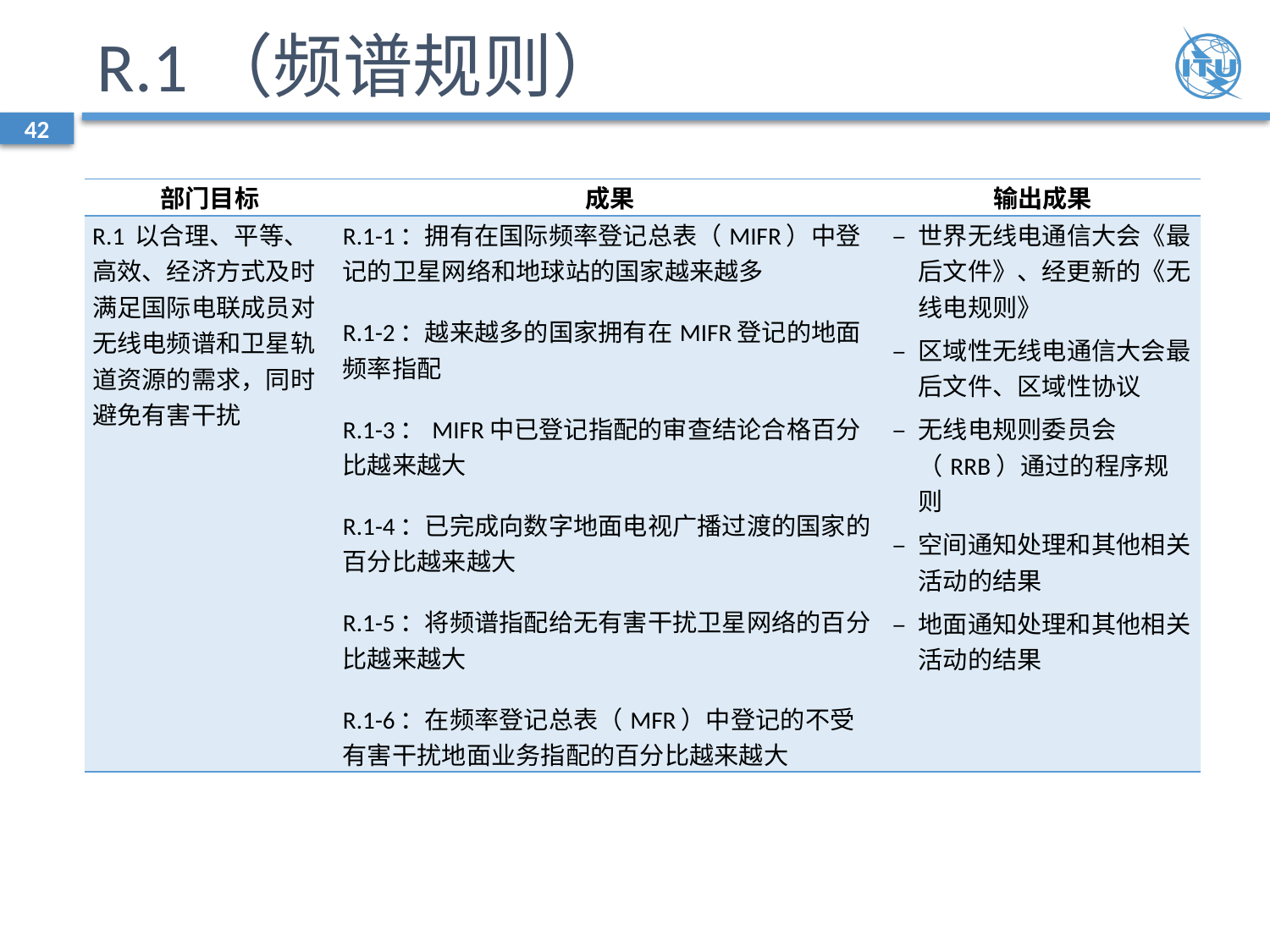

# R.1（频谱规则）
42

| 部门目标 | 成果 | 输出成果 |
| --- | --- | --- |
| R.1 以合理、平等、高效、经济方式及时满足国际电联成员对无线电频谱和卫星轨道资源的需求，同时避免有害干扰 | R.1-1：拥有在国际频率登记总表（MIFR）中登记的卫星网络和地球站的国家越来越多 R.1-2：越来越多的国家拥有在MIFR登记的地面频率指配 R.1-3：MIFR中已登记指配的审查结论合格百分比越来越大 R.1-4：已完成向数字地面电视广播过渡的国家的百分比越来越大 R.1-5：将频谱指配给无有害干扰卫星网络的百分比越来越大 R.1-6：在频率登记总表（MFR）中登记的不受有害干扰地面业务指配的百分比越来越大 | – 世界无线电通信大会《最后文件》、经更新的《无线电规则》 – 区域性无线电通信大会最后文件、区域性协议 – 无线电规则委员会（RRB）通过的程序规则 – 空间通知处理和其他相关活动的结果 – 地面通知处理和其他相关活动的结果 |